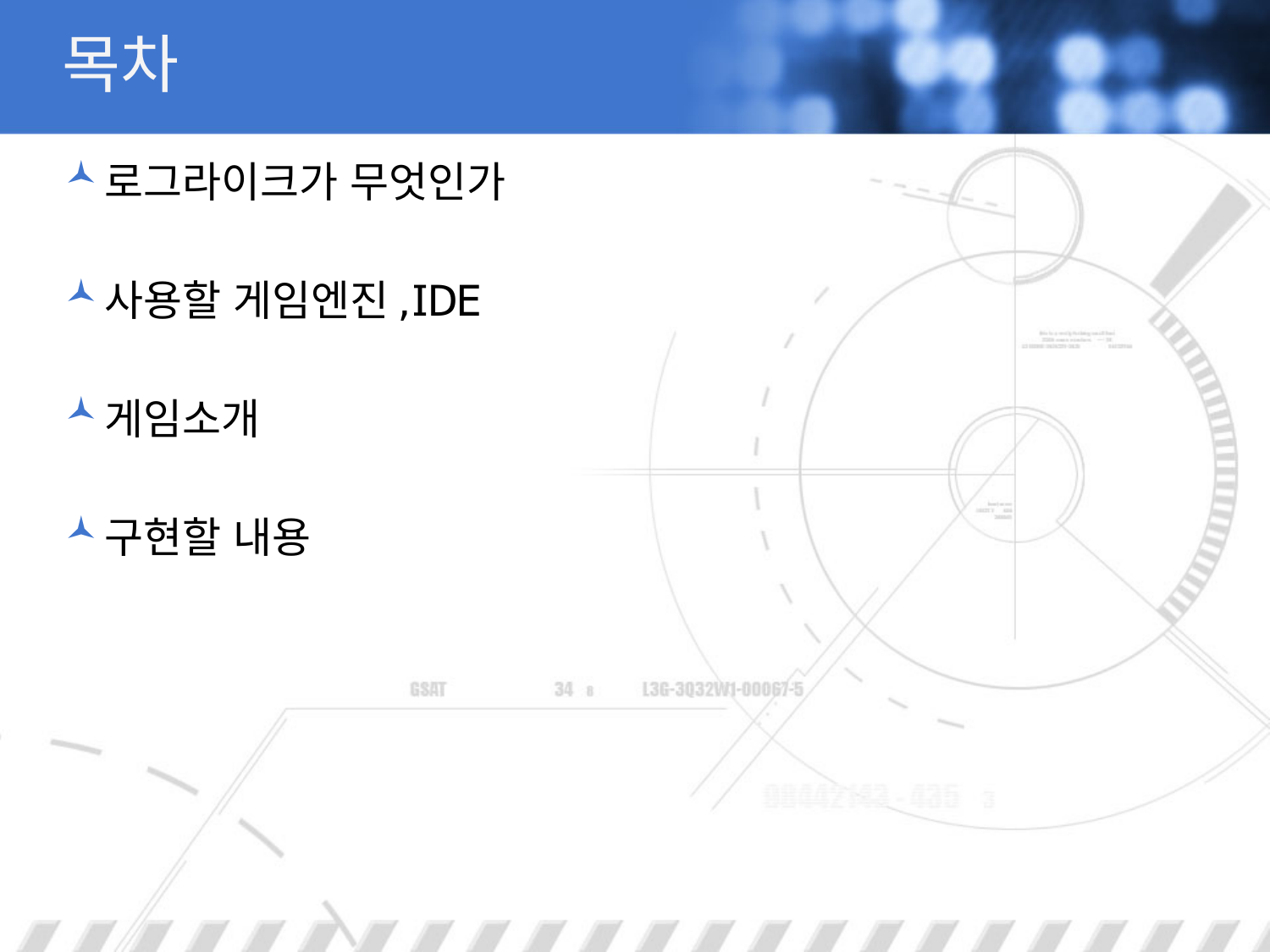

# 목차
로그라이크가 무엇인가

사용할 게임엔진,IDE

게임소개

구현할 내용